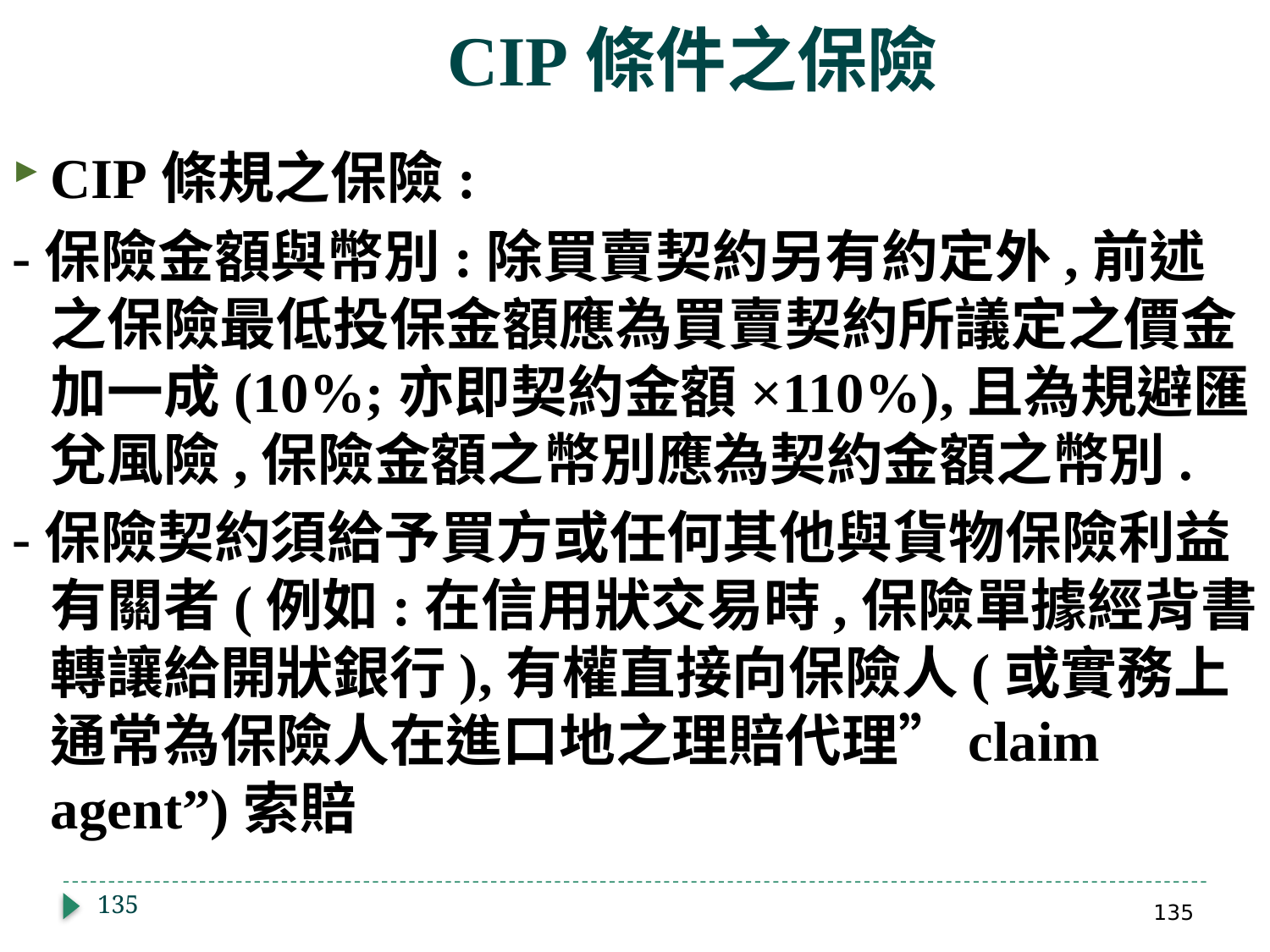

CIP條件之保險
CIP條規之保險:
-保險金額與幣別:除買賣契約另有約定外,前述之保險最低投保金額應為買賣契約所議定之價金加一成(10%;亦即契約金額×110%),且為規避匯兌風險,保險金額之幣別應為契約金額之幣別.
-保險契約須給予買方或任何其他與貨物保險利益有關者(例如:在信用狀交易時,保險單據經背書轉讓給開狀銀行),有權直接向保險人(或實務上通常為保險人在進口地之理賠代理”claim agent”)索賠
135
135